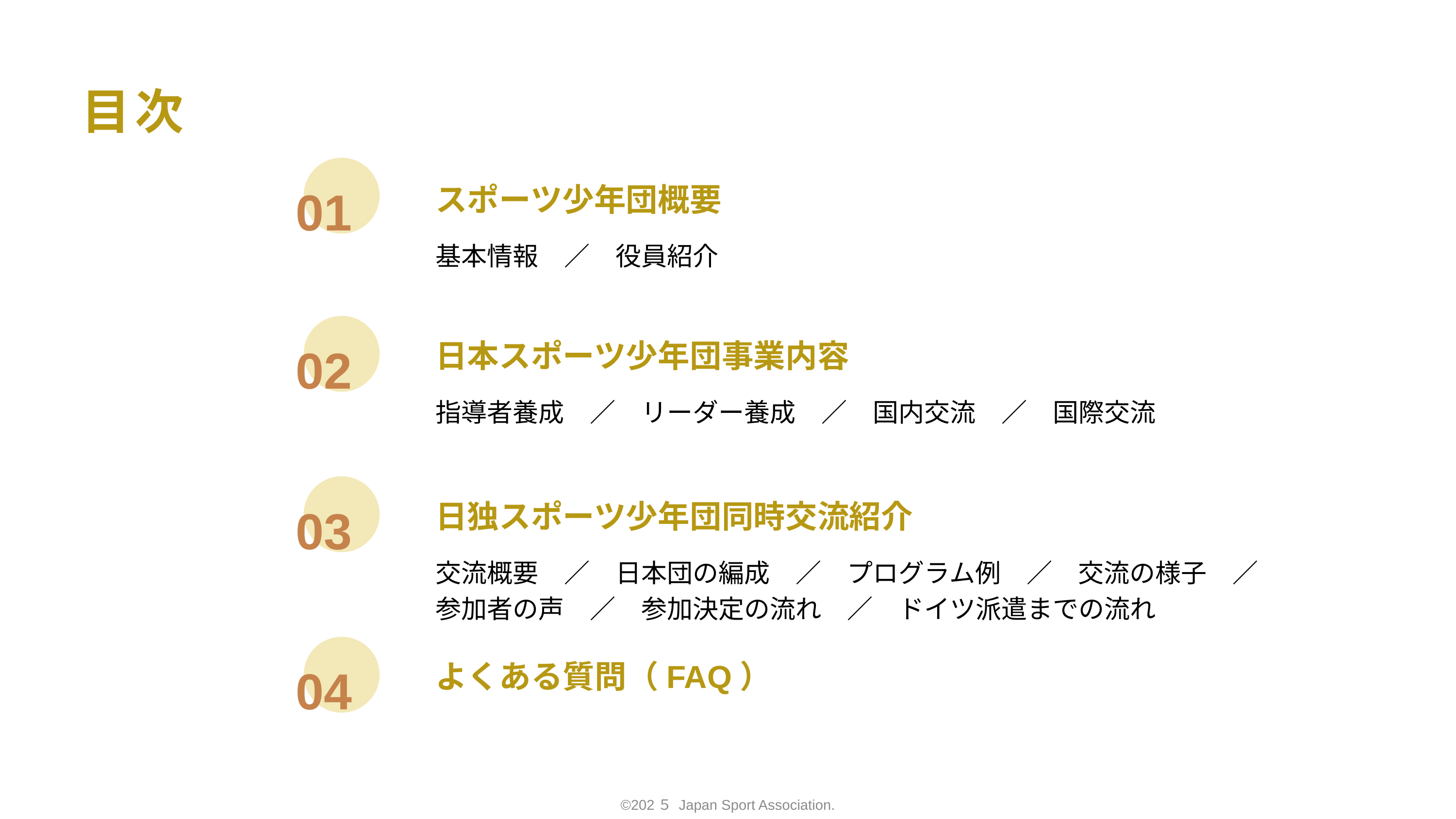

目次

01
スポーツ少年団概要
基本情報　／　役員紹介

02
日本スポーツ少年団事業内容
指導者養成　／　リーダー養成　／　国内交流　／　国際交流

03
日独スポーツ少年団同時交流紹介
交流概要　／　日本団の編成　／　プログラム例　／　交流の様子　／
参加者の声　／　参加決定の流れ　／　ドイツ派遣までの流れ

04
よくある質問（FAQ）
©202５ Japan Sport Association.